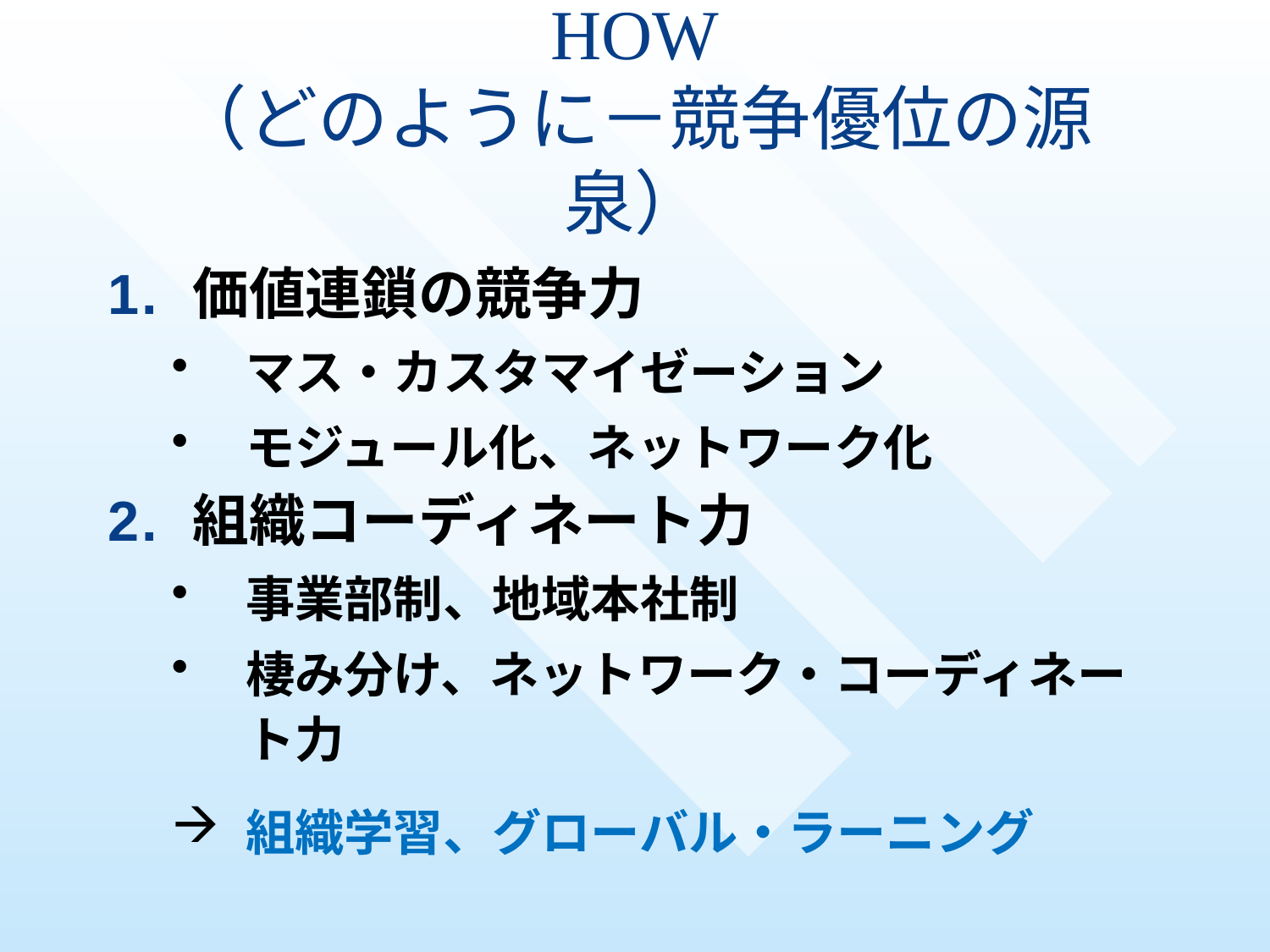

# HOW （どのように－競争優位の源泉）
価値連鎖の競争力
マス・カスタマイゼーション
モジュール化、ネットワーク化
組織コーディネート力
事業部制、地域本社制
棲み分け、ネットワーク・コーディネート力
組織学習、グローバル・ラーニング